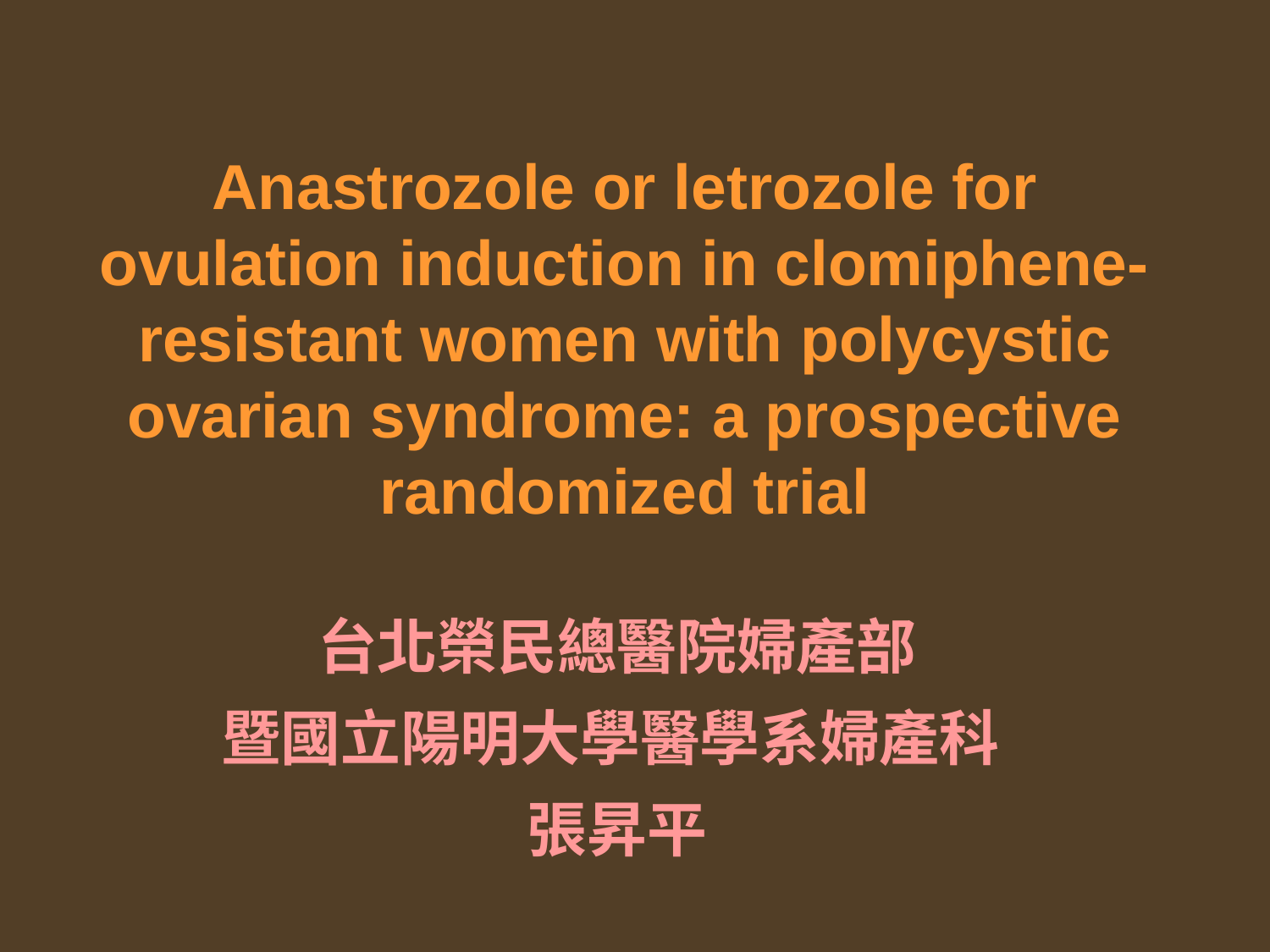

# Anastrozole or letrozole for ovulation induction in clomiphene-resistant women with polycystic ovarian syndrome: a prospective randomized trial
台北榮民總醫院婦產部
暨國立陽明大學醫學系婦產科
張昇平